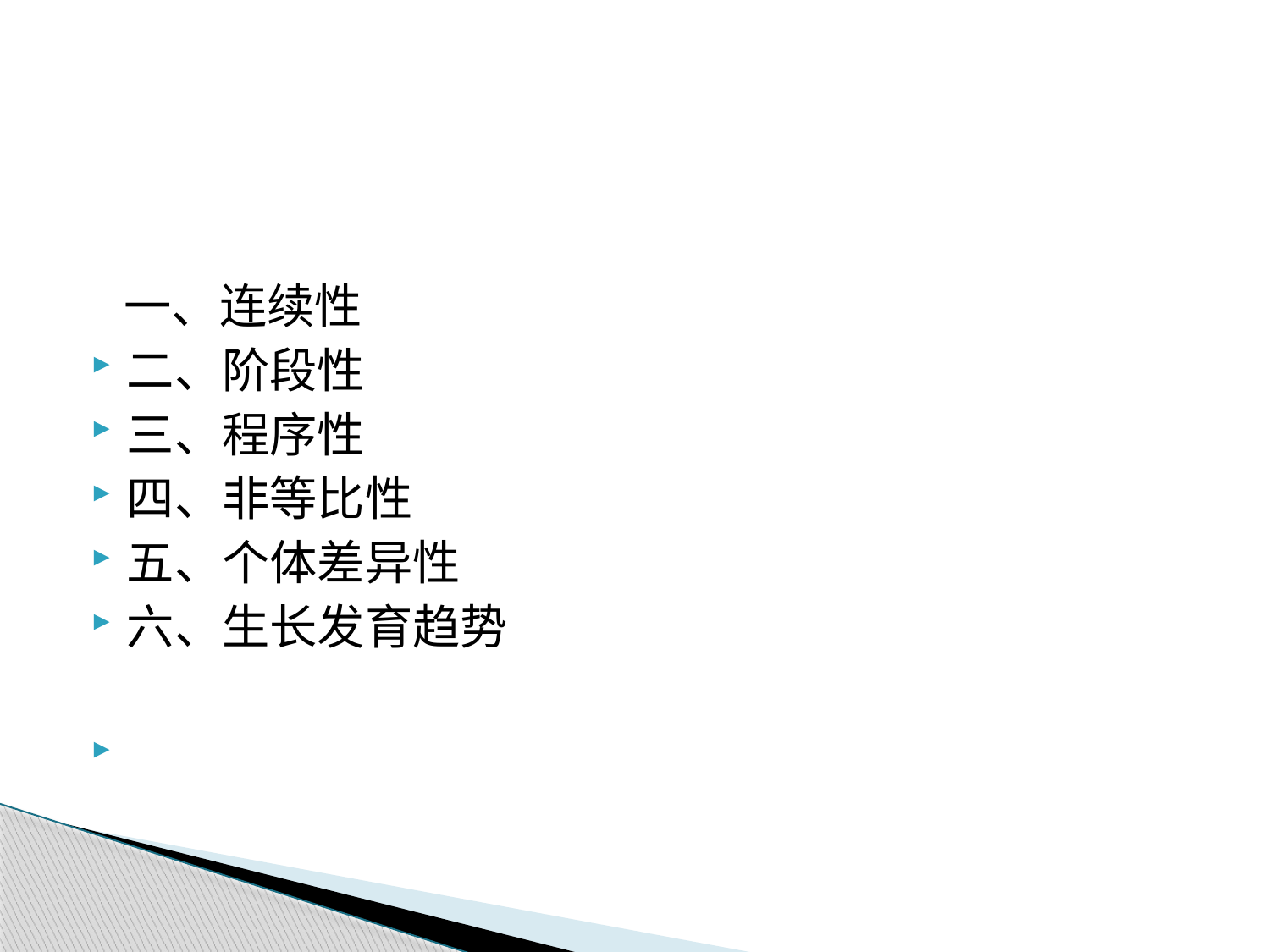

#

  一、连续性
二、阶段性
三、程序性
四、非等比性
五、个体差异性
六、生长发育趋势